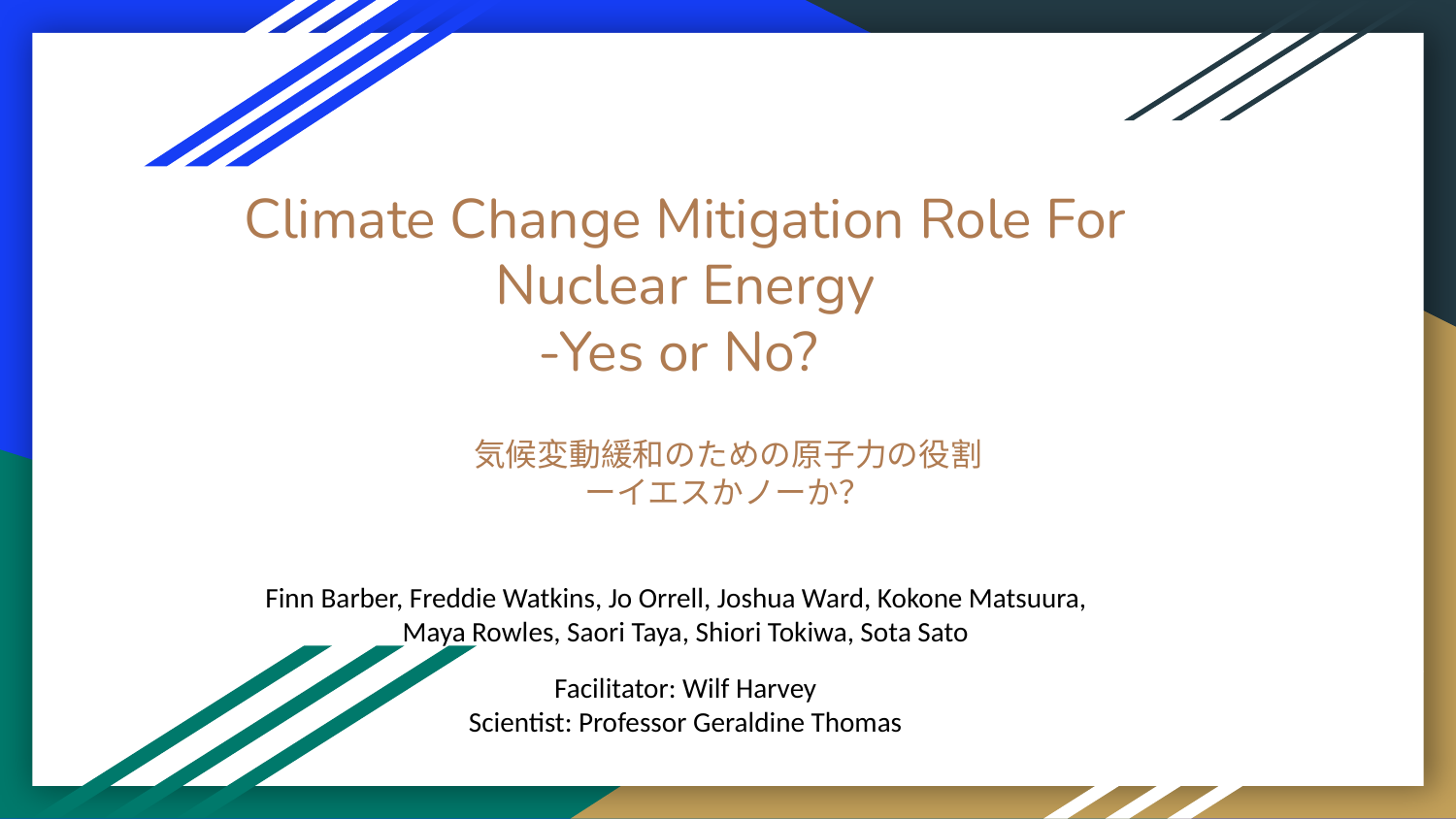

# Climate Change Mitigation Role For Nuclear Energy
-Yes or No?
気候変動緩和のための原子力の役割
ーイエスかノーか？

Finn Barber, Freddie Watkins, Jo Orrell, Joshua Ward, Kokone Matsuura,    Maya Rowles, Saori Taya, Shiori Tokiwa, Sota Sato
Facilitator: Wilf Harvey
Scientist: Professor Geraldine Thomas